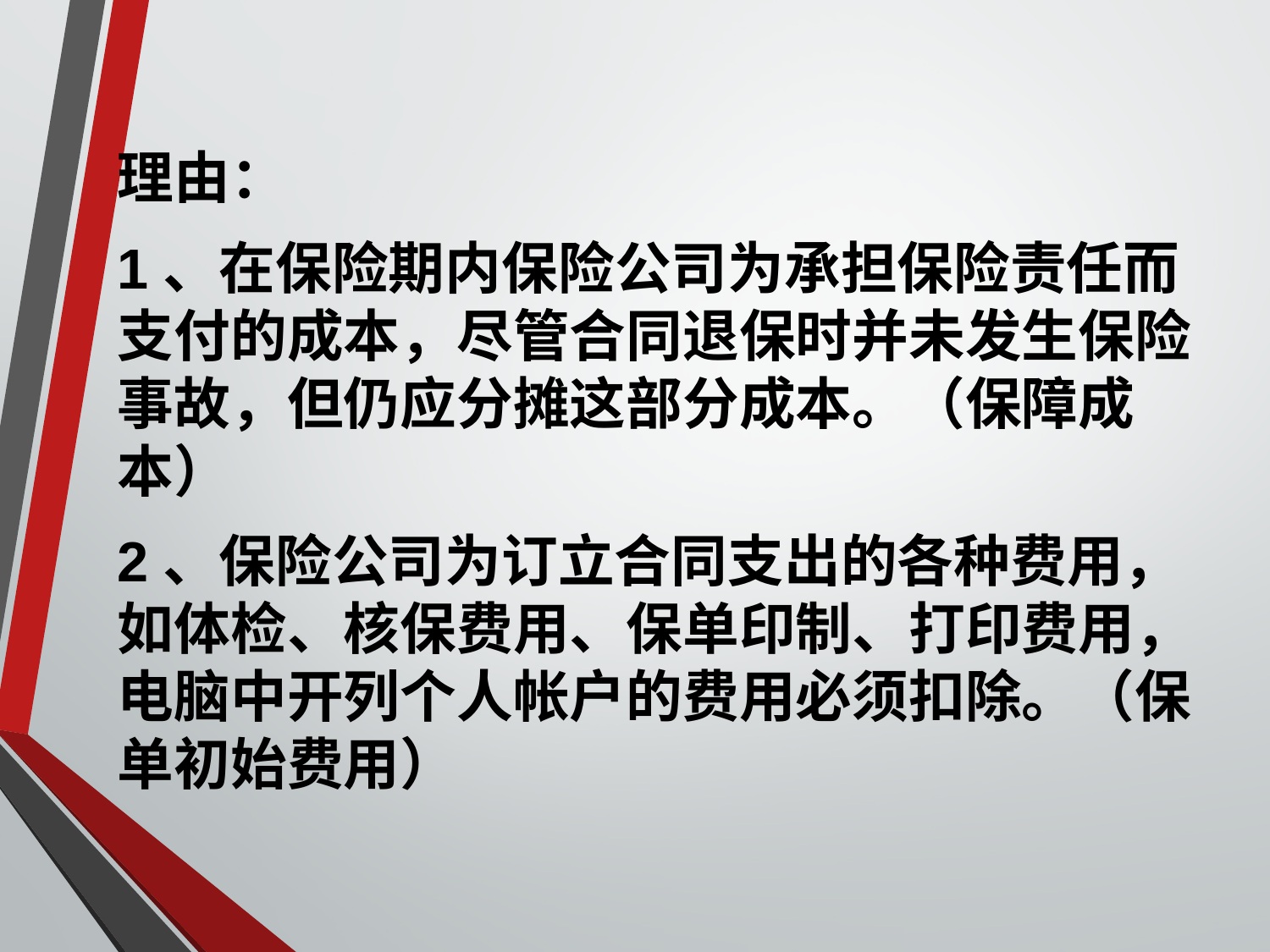

理由：
1、在保险期内保险公司为承担保险责任而支付的成本，尽管合同退保时并未发生保险事故，但仍应分摊这部分成本。（保障成本）
2、保险公司为订立合同支出的各种费用，如体检、核保费用、保单印制、打印费用，电脑中开列个人帐户的费用必须扣除。（保单初始费用）